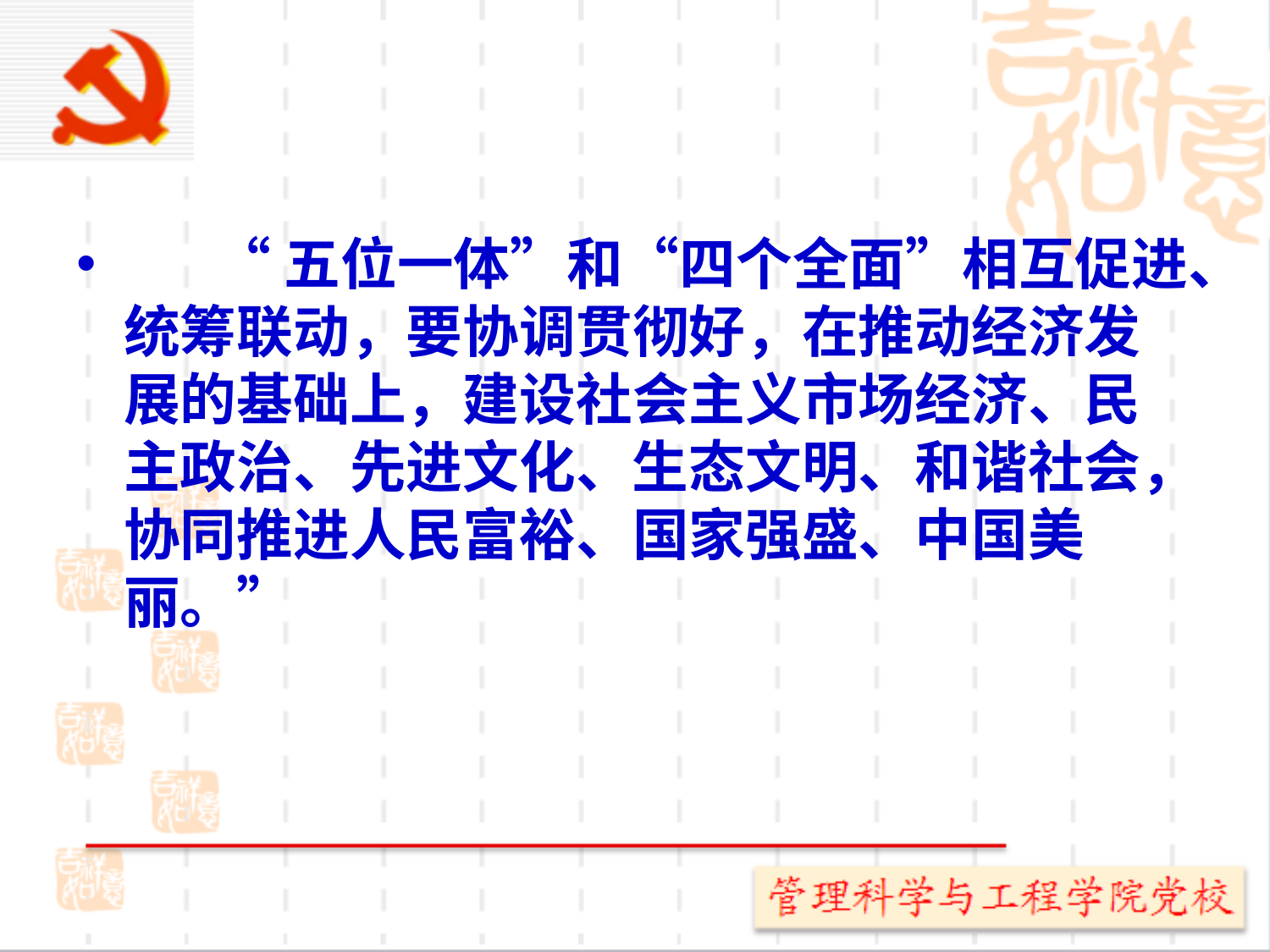

#
       “五位一体”和“四个全面”相互促进、统筹联动，要协调贯彻好，在推动经济发展的基础上，建设社会主义市场经济、民主政治、先进文化、生态文明、和谐社会，协同推进人民富裕、国家强盛、中国美丽。”